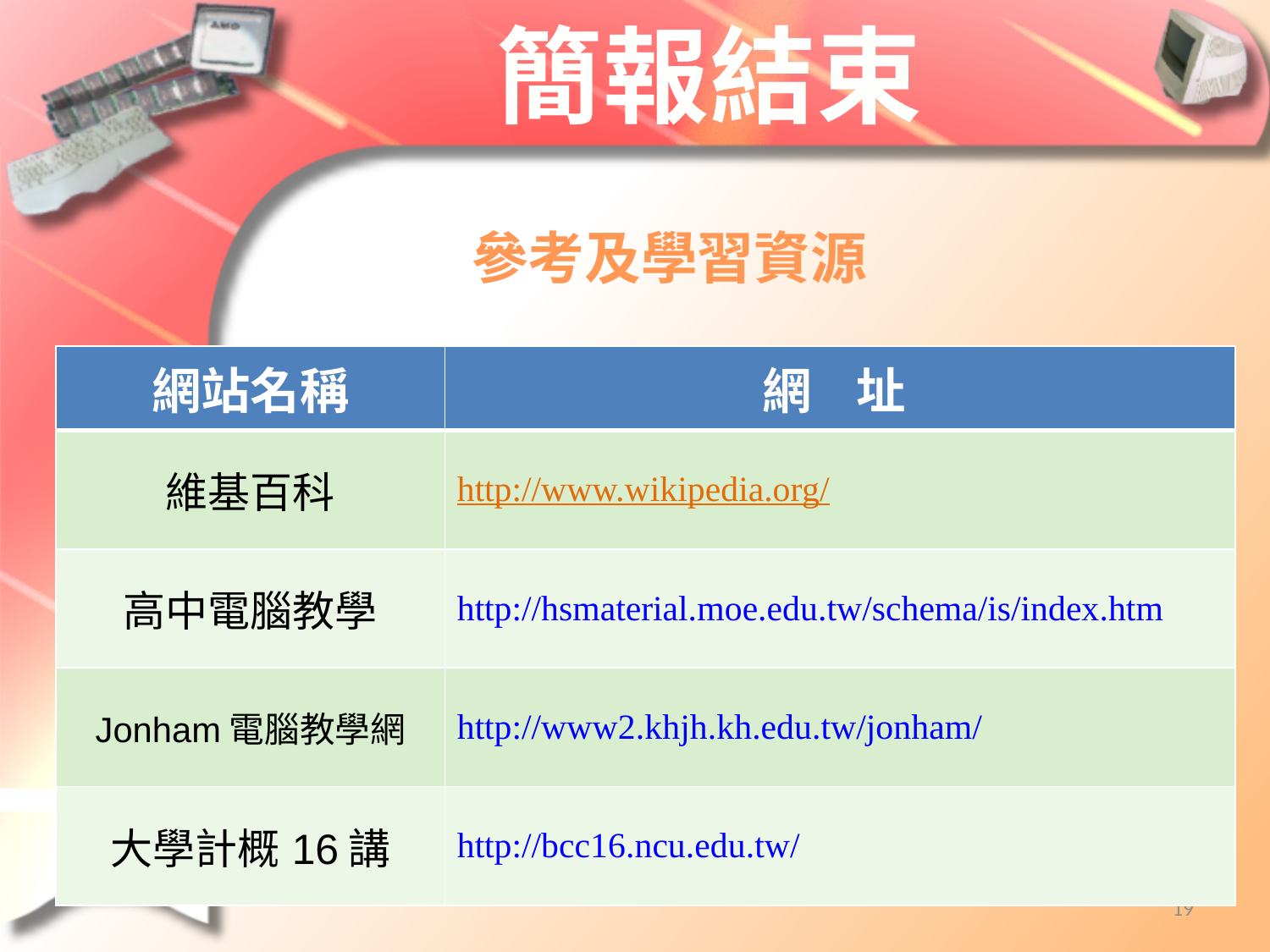

# 簡報結束

參考及學習資源
| 網站名稱 | 網 址 |
| --- | --- |
| 維基百科 | http://www.wikipedia.org/ |
| 高中電腦教學 | http://hsmaterial.moe.edu.tw/schema/is/index.htm |
| Jonham電腦教學網 | http://www2.khjh.kh.edu.tw/jonham/ |
| 大學計概16講 | http://bcc16.ncu.edu.tw/ |
19